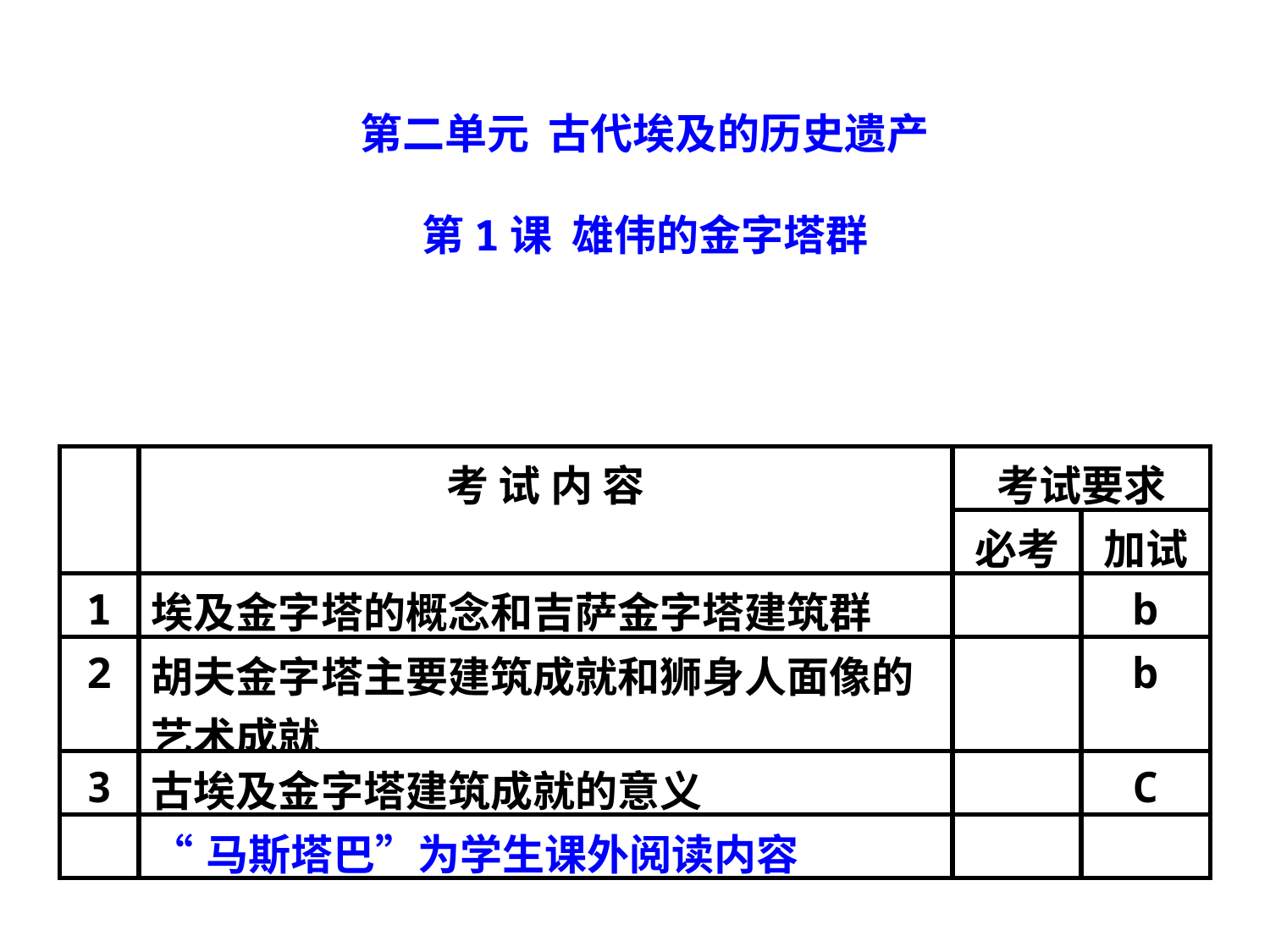

第二单元  古代埃及的历史遗产

第1课  雄伟的金字塔群
|  | 考 试 内 容 | 考试要求 |  |
| --- | --- | --- | --- |
|  |  | 必考 | 加试 |
| 1 | 埃及金字塔的概念和吉萨金字塔建筑群 |  | b |
| 2 | 胡夫金字塔主要建筑成就和狮身人面像的艺术成就 |  | b |
| 3 | 古埃及金字塔建筑成就的意义 |  | C |
|  | “马斯塔巴”为学生课外阅读内容 |  |  |